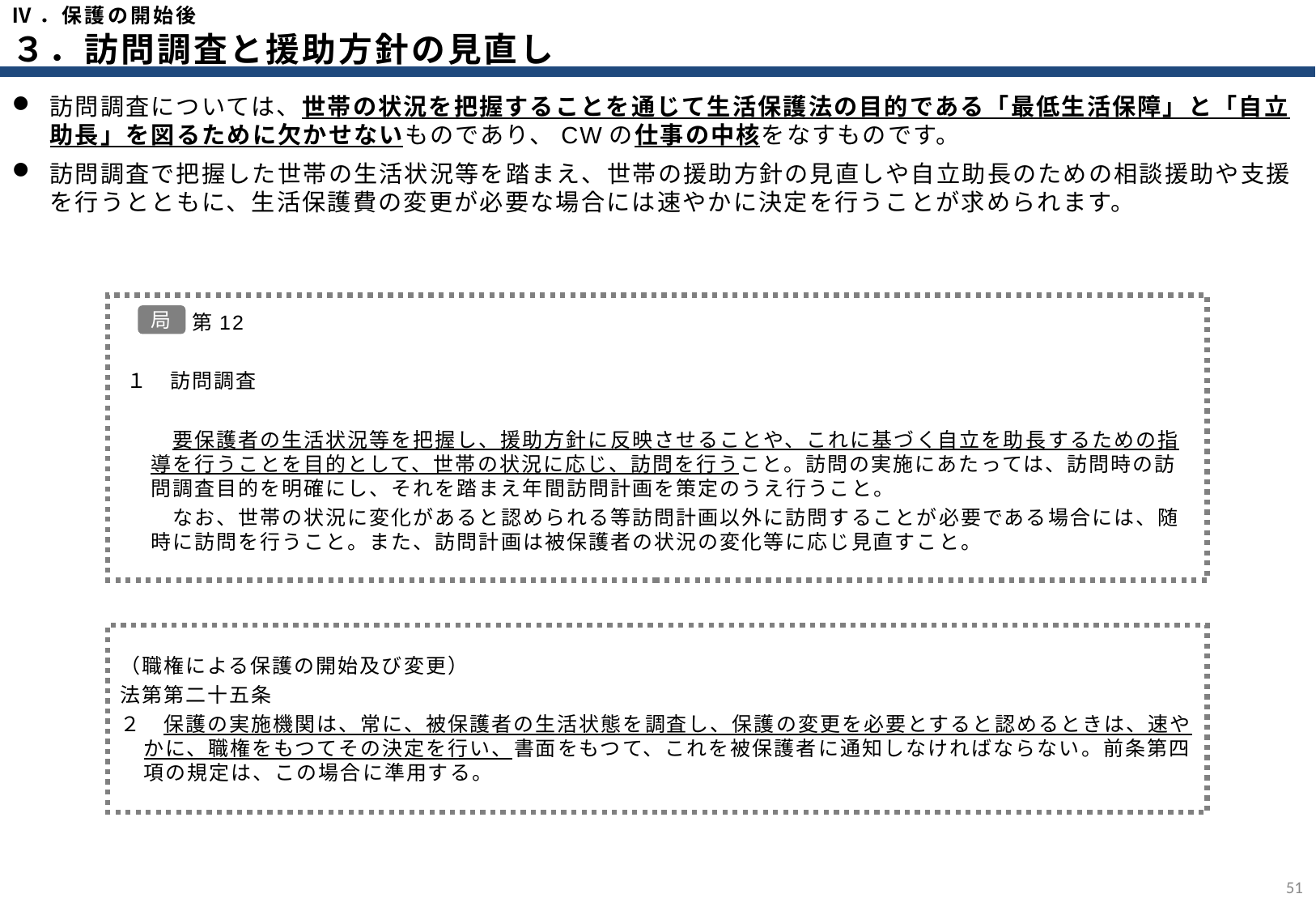

Ⅳ．保護の開始後
３．訪問調査と援助方針の見直し
訪問調査については、世帯の状況を把握することを通じて生活保護法の目的である「最低生活保障」と「自立助長」を図るために欠かせないものであり、CWの仕事の中核をなすものです。
訪問調査で把握した世帯の生活状況等を踏まえ、世帯の援助方針の見直しや自立助長のための相談援助や支援を行うとともに、生活保護費の変更が必要な場合には速やかに決定を行うことが求められます。
　　　第12

１　訪問調査

　要保護者の生活状況等を把握し、援助方針に反映させることや、これに基づく自立を助長するための指導を行うことを目的として、世帯の状況に応じ、訪問を行うこと。訪問の実施にあたっては、訪問時の訪問調査目的を明確にし、それを踏まえ年間訪問計画を策定のうえ行うこと。
　なお、世帯の状況に変化があると認められる等訪問計画以外に訪問することが必要である場合には、随時に訪問を行うこと。また、訪問計画は被保護者の状況の変化等に応じ見直すこと。
局
（職権による保護の開始及び変更）
法第第二十五条
２　保護の実施機関は、常に、被保護者の生活状態を調査し、保護の変更を必要とすると認めるときは、速やかに、職権をもつてその決定を行い、書面をもつて、これを被保護者に通知しなければならない。前条第四項の規定は、この場合に準用する。
51